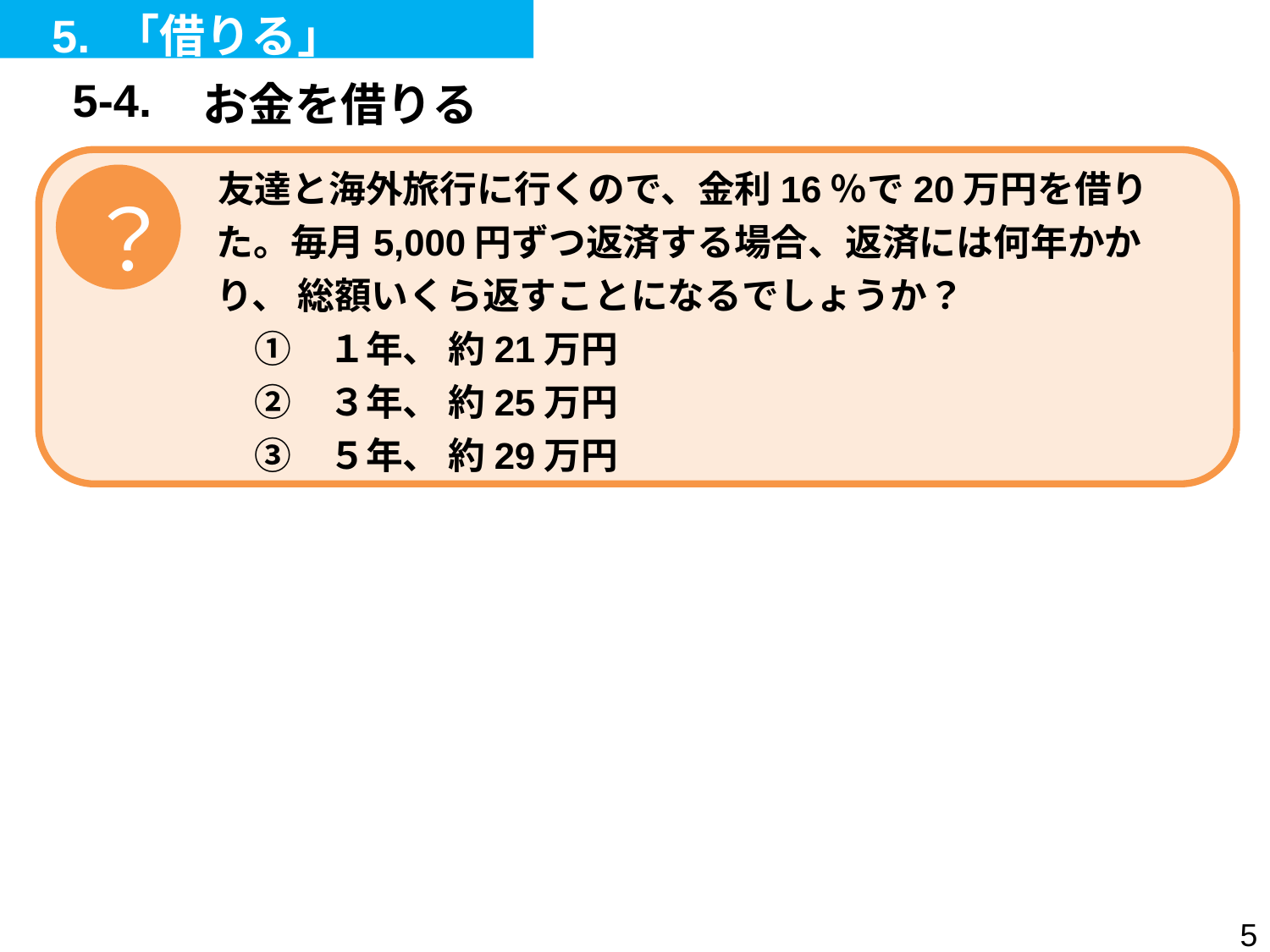

5. 「借りる」
| 5-4. | お金を借りる |
| --- | --- |
友達と海外旅行に行くので、金利16％で20万円を借りた。毎月5,000円ずつ返済する場合、返済には何年かかり、 総額いくら返すことになるでしょうか？
　①　１年、 約21万円
　②　３年、 約25万円
　③　５年、 約29万円
？
5